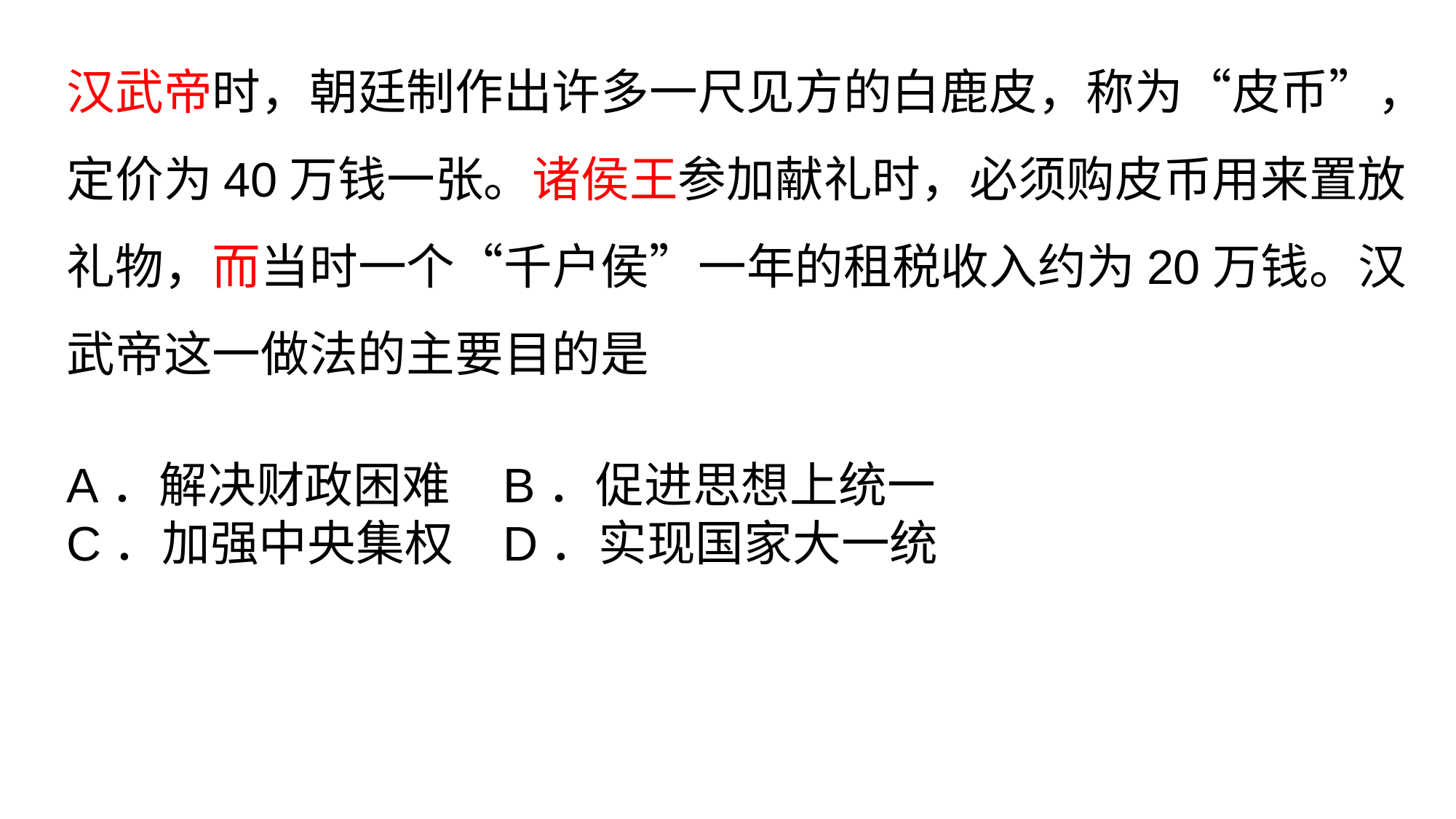

汉武帝时，朝廷制作出许多一尺见方的白鹿皮，称为“皮币”，定价为40万钱一张。诸侯王参加献礼时，必须购皮币用来置放礼物，而当时一个“千户侯”一年的租税收入约为20万钱。汉武帝这一做法的主要目的是

A．解决财政困难	B．促进思想上统一
C．加强中央集权	D．实现国家大一统